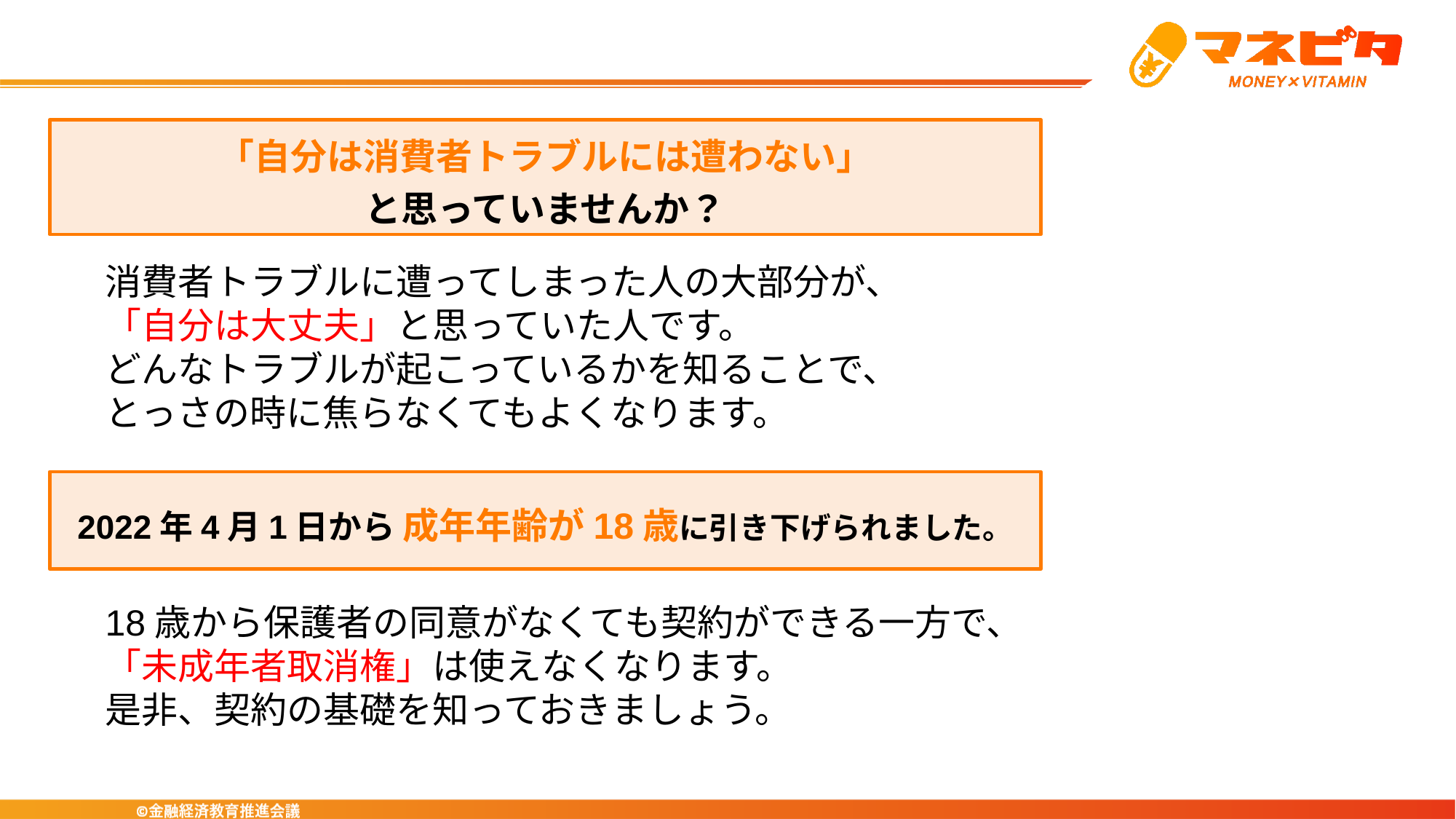

「自分は消費者トラブルには遭わない」
と思っていませんか？
消費者トラブルに遭ってしまった人の大部分が、
「自分は大丈夫」と思っていた人です。
どんなトラブルが起こっているかを知ることで、
とっさの時に焦らなくてもよくなります。
2022年4月1日から 成年年齢が18歳に引き下げられました。
18歳から保護者の同意がなくても契約ができる一方で、
「未成年者取消権」は使えなくなります。
是非、契約の基礎を知っておきましょう。